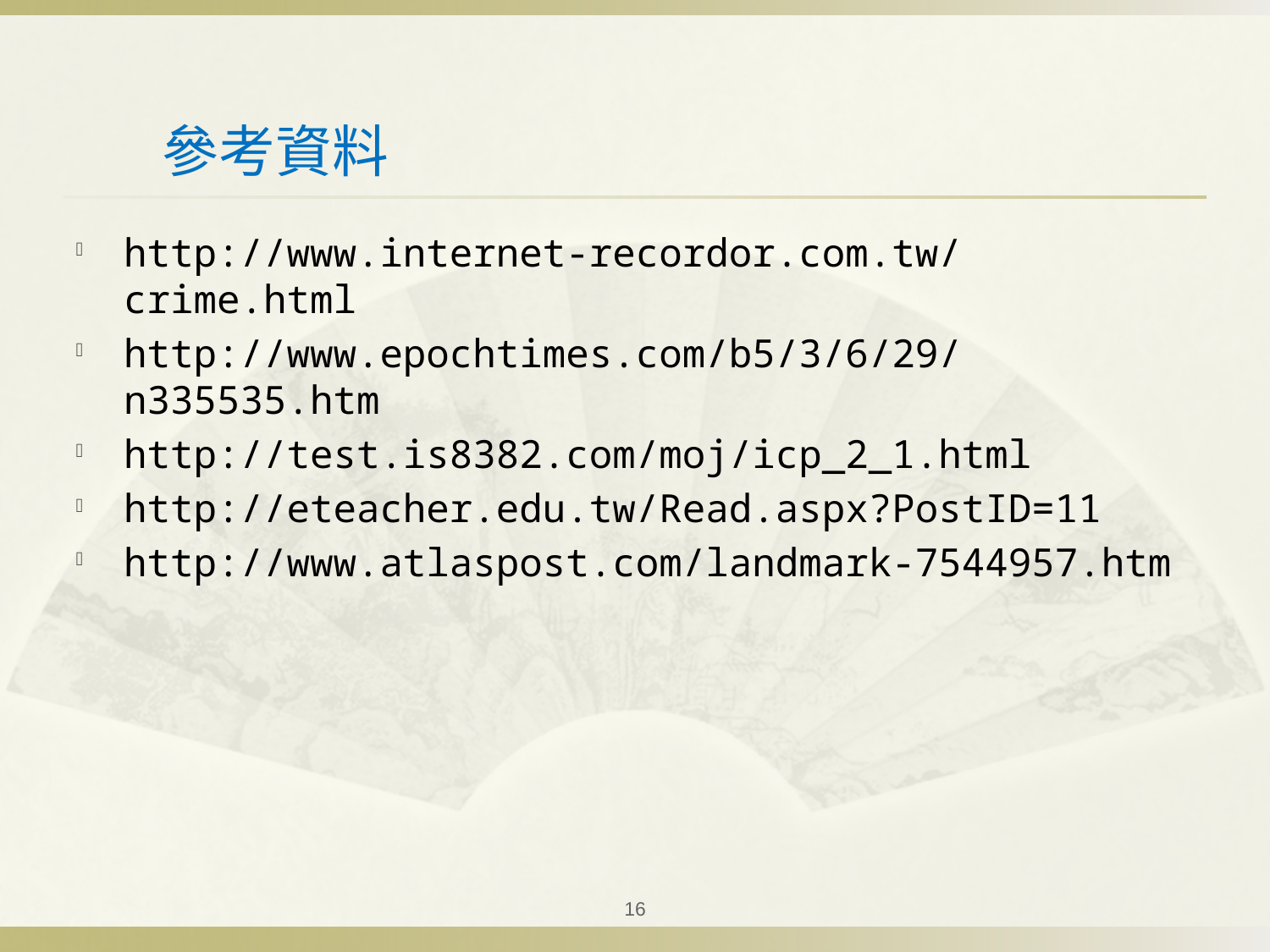

# 參考資料
http://www.internet-recordor.com.tw/crime.html
http://www.epochtimes.com/b5/3/6/29/n335535.htm
http://test.is8382.com/moj/icp_2_1.html
http://eteacher.edu.tw/Read.aspx?PostID=11
http://www.atlaspost.com/landmark-7544957.htm

16